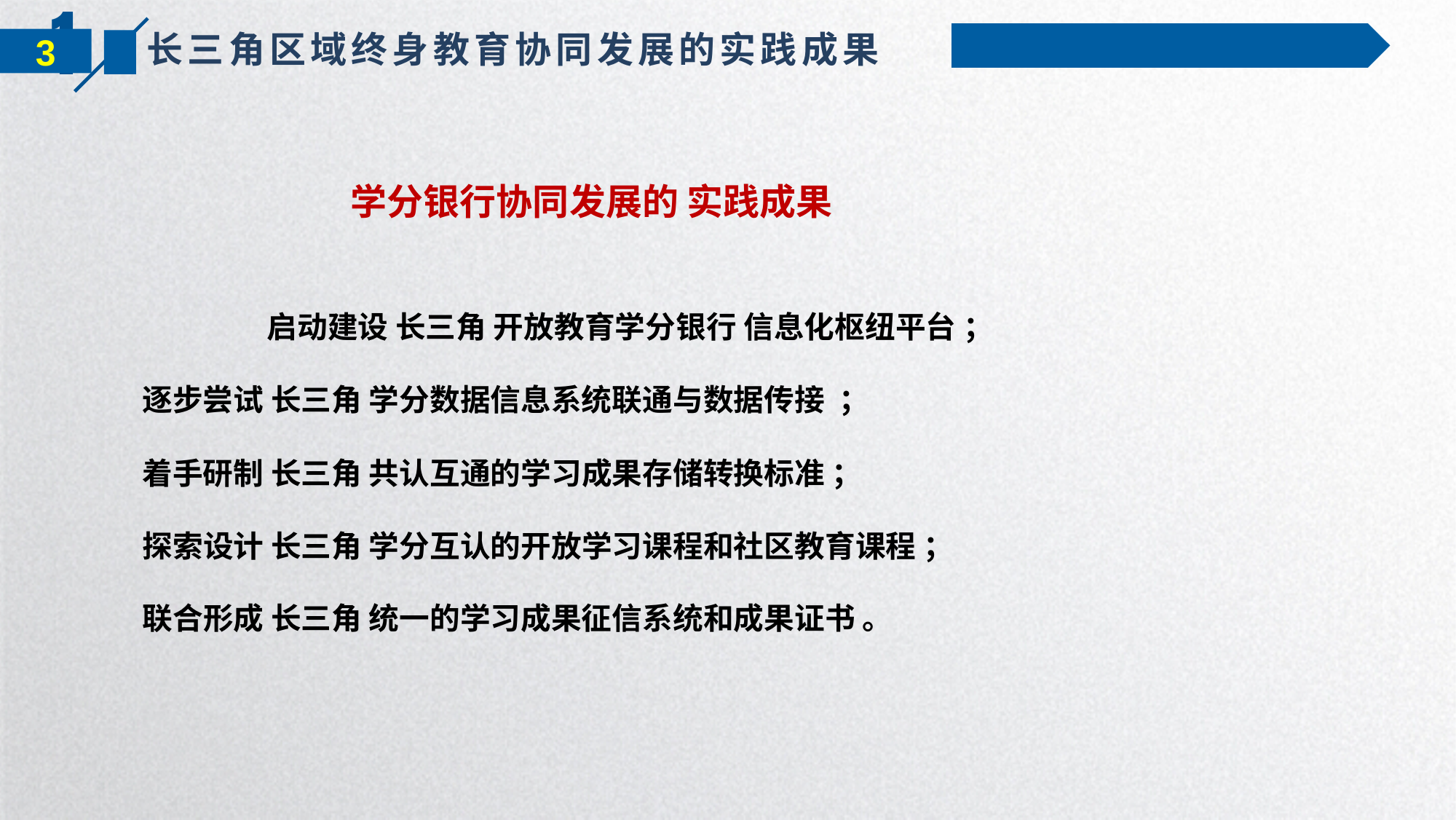

长三角区域终身教育协同发展的实践成果

3

                                    学分银行协同发展的 实践成果

                                    启动建设 长三角 开放教育学分银行 信息化枢纽平台 ；
                  逐步尝试 长三角 学分数据信息系统联通与数据传接  ；
                  着手研制 长三角 共认互通的学习成果存储转换标准 ；
                  探索设计 长三角 学分互认的开放学习课程和社区教育课程 ；
                  联合形成 长三角 统一的学习成果征信系统和成果证书 。